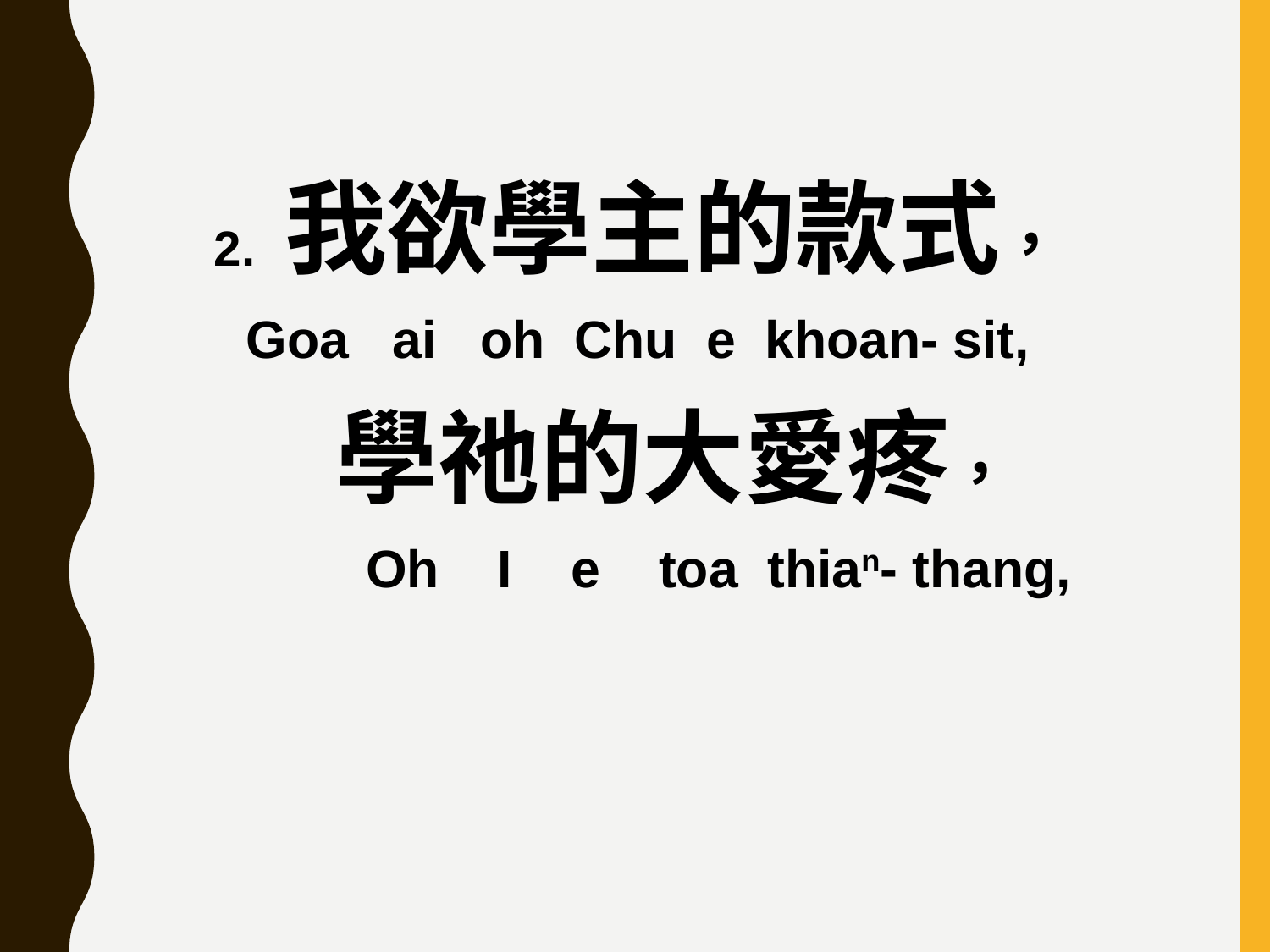

2. 我欲學主的款式，
Goa   ai   oh  Chu  e  khoan- sit,
  學祂的大愛疼，
           Oh    I    e    toa  thian- thang,